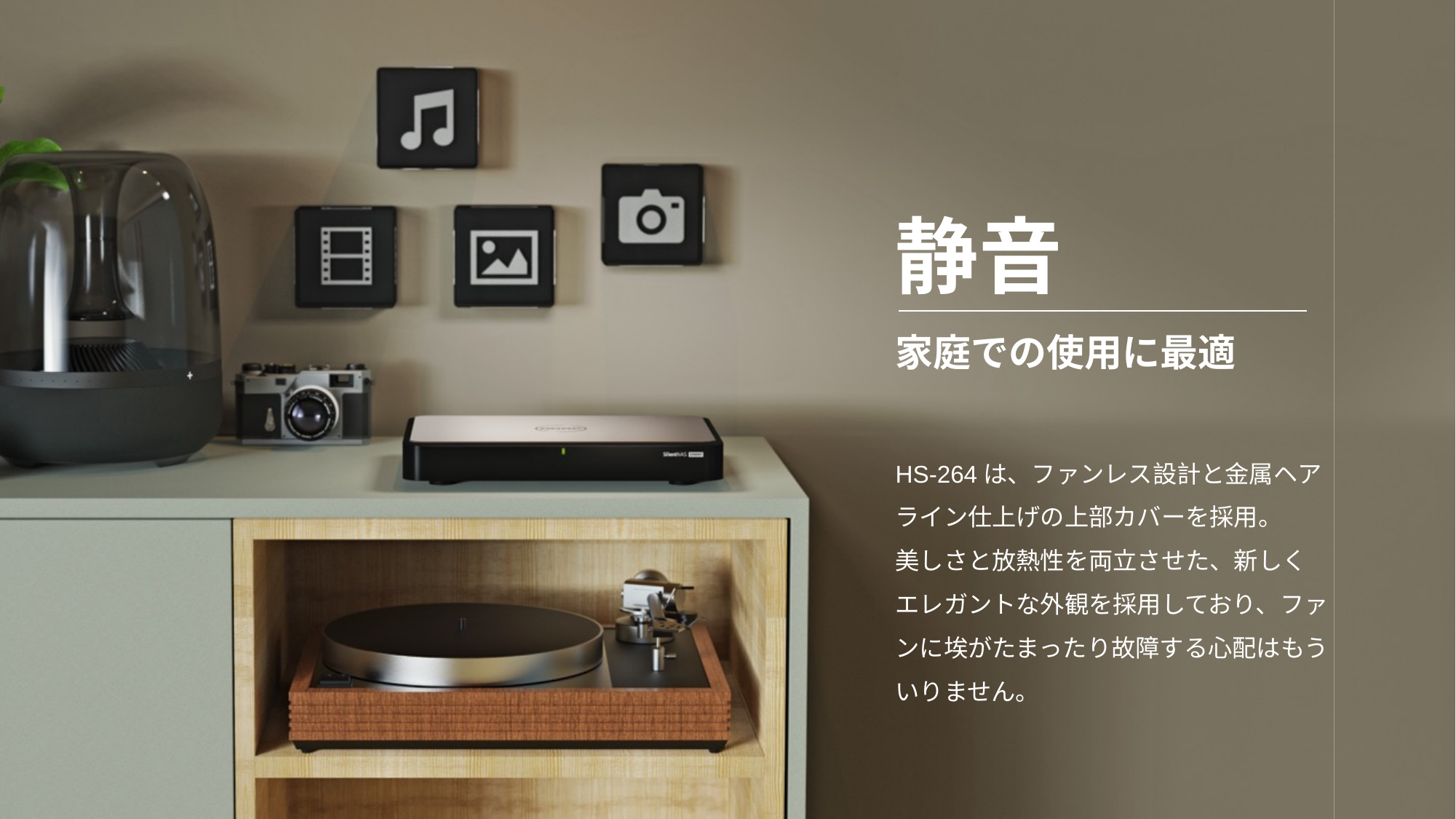

静音
家庭での使用に最適
HS-264は、ファンレス設計と金属ヘアライン仕上げの上部カバーを採用。
美しさと放熱性を両立させた、新しくエレガントな外観を採用しており、ファンに埃がたまったり故障する心配はもういりません。